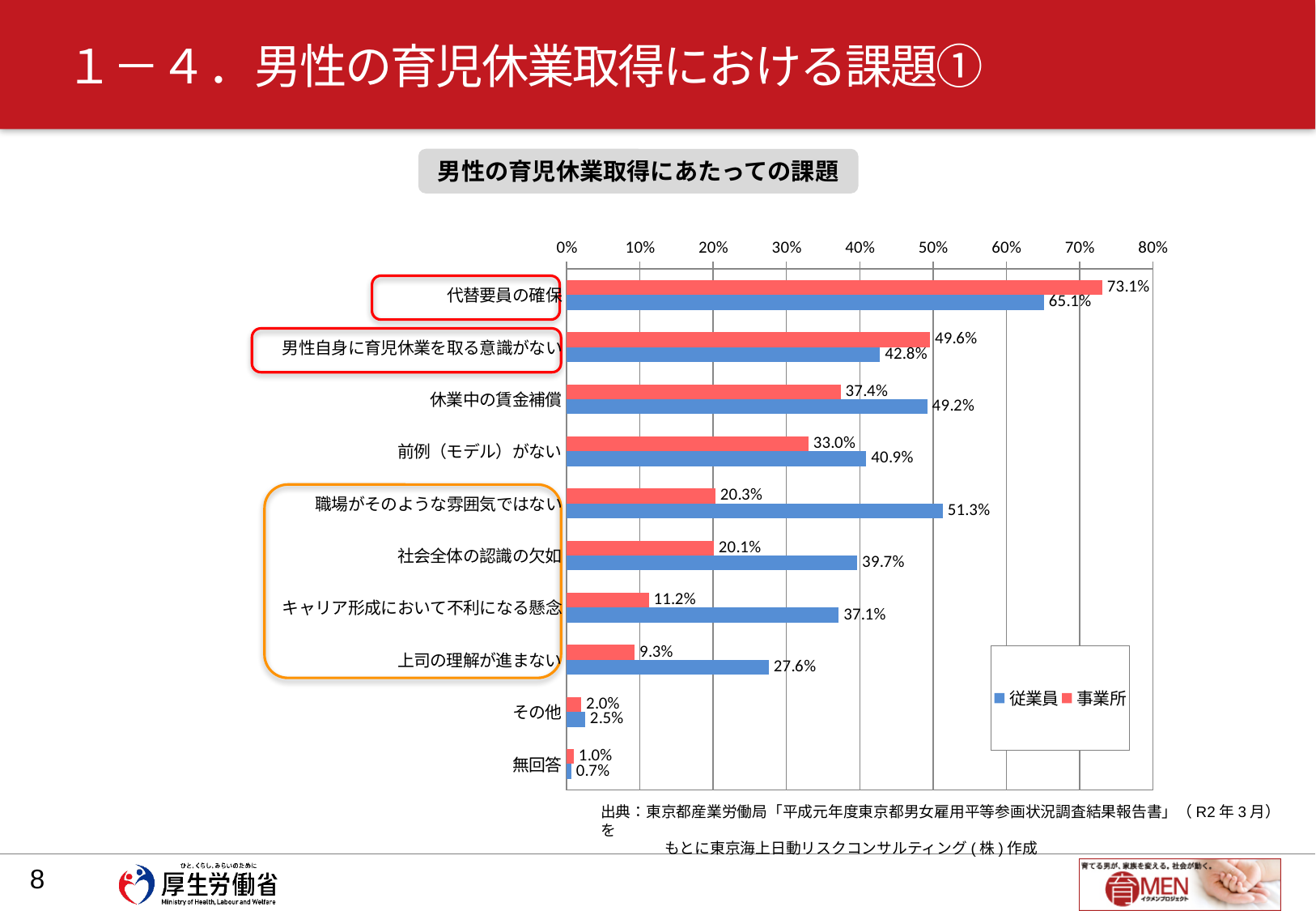

# １－４．男性の育児休業取得における課題①
男性の育児休業取得にあたっての課題

### Chart

| Category |  |  |
|---|---|---|
| 代替要員の確保 | 0.731 | 0.6514285714285716 |
| 男性自身に育児休業を取る意識がない | 0.496 | 0.42775510204081635 |
| 休業中の賃金補償 | 0.374 | 0.49224489795918364 |
| 前例（モデル）がない | 0.33 | 0.4089795918367347 |
| 職場がそのような雰囲気ではない | 0.203 | 0.5134693877551021 |
| 社会全体の認識の欠如 | 0.201 | 0.396734693877551 |
| キャリア形成において不利になる懸念 | 0.11199999999999999 | 0.37142857142857144 |
| 上司の理解が進まない | 0.09300000000000001 | 0.27591836734693875 |
| その他 | 0.02 | 0.025306122448979593 |
| 無回答 | 0.01 | 0.006530612244897959 |

出典：東京都産業労働局「平成元年度東京都男女雇用平等参画状況調査結果報告書」（R2年3月）を
　　　　 もとに東京海上日動リスクコンサルティング(株)作成
8